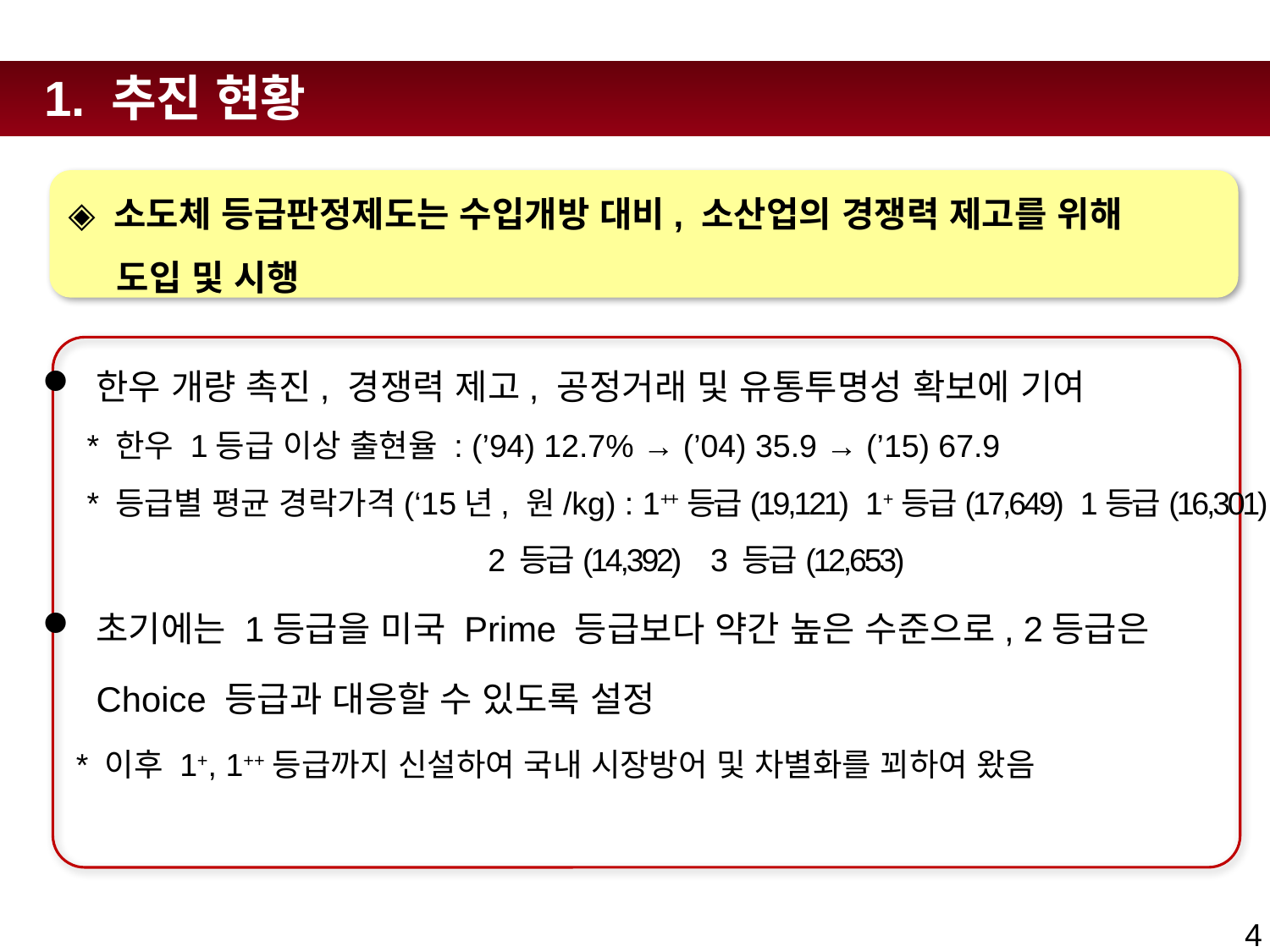

1. 추진 현황
◈ 소도체 등급판정제도는 수입개방 대비, 소산업의 경쟁력 제고를 위해
    도입 및 시행
 한우 개량 촉진, 경쟁력 제고, 공정거래 및 유통투명성 확보에 기여
     * 한우 1등급 이상 출현율 : (’94) 12.7% → (’04) 35.9 → (’15) 67.9
     * 등급별 평균 경락가격(‘15년, 원/kg) : 1++등급(19,121)   1+등급(17,649)   1등급(16,301)
                                                                       2 등급(14,392)     3 등급(12,653)
 초기에는 1등급을 미국 Prime 등급보다 약간 높은 수준으로, 2등급은
   Choice 등급과 대응할 수 있도록 설정
 * 이후 1+, 1++등급까지 신설하여 국내 시장방어 및 차별화를 꾀하여 왔음

4